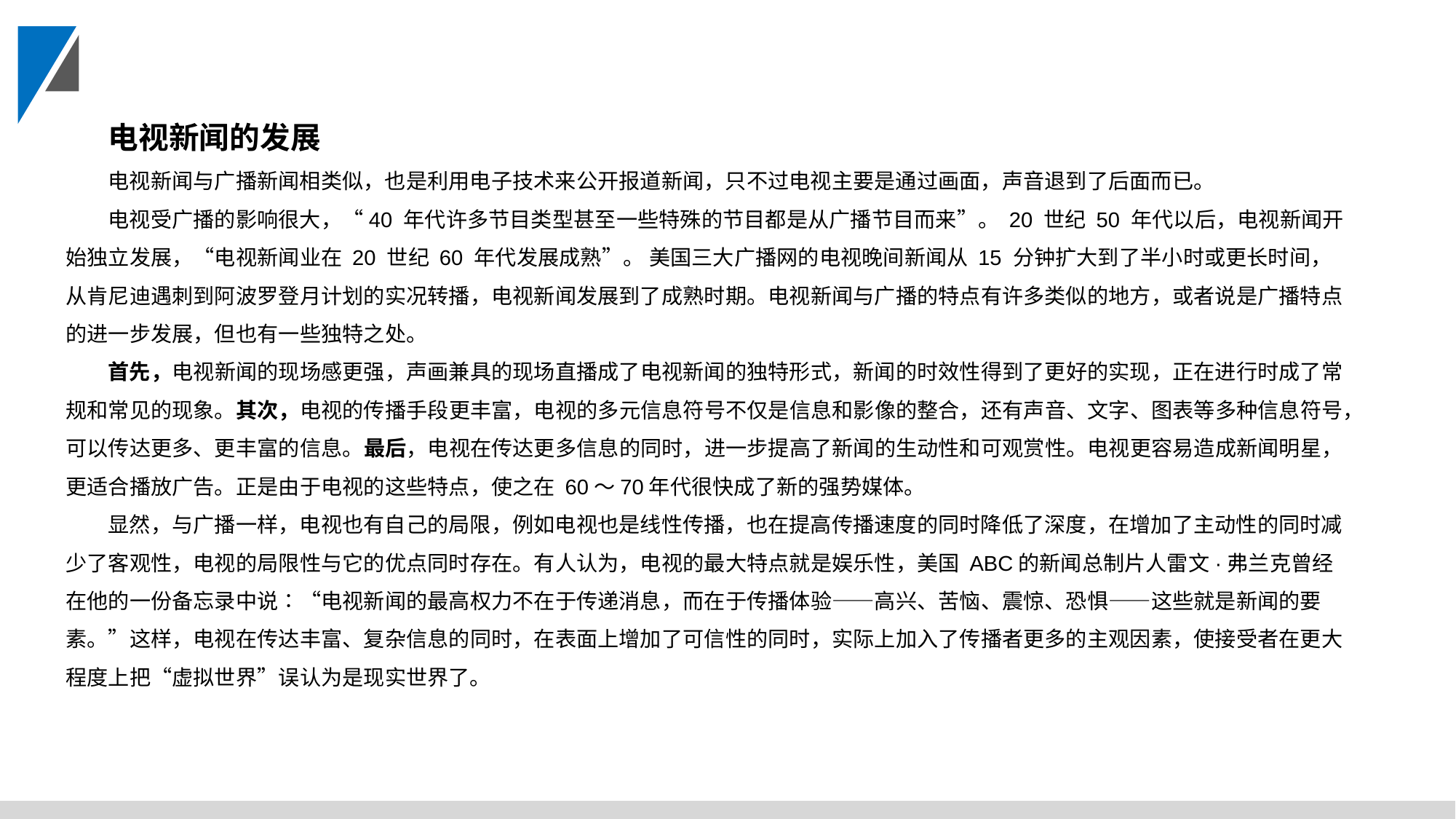

电视新闻的发展
电视新闻与广播新闻相类似，也是利用电子技术来公开报道新闻，只不过电视主要是通过画面，声音退到了后面而已。
电视受广播的影响很大，“40 年代许多节目类型甚至一些特殊的节目都是从广播节目而来”。 20 世纪 50 年代以后，电视新闻开始独立发展，“电视新闻业在 20 世纪 60 年代发展成熟”。 美国三大广播网的电视晚间新闻从 15 分钟扩大到了半小时或更长时间，从肯尼迪遇刺到阿波罗登月计划的实况转播，电视新闻发展到了成熟时期。电视新闻与广播的特点有许多类似的地方，或者说是广播特点的进一步发展，但也有一些独特之处。
首先，电视新闻的现场感更强，声画兼具的现场直播成了电视新闻的独特形式，新闻的时效性得到了更好的实现，正在进行时成了常规和常见的现象。其次，电视的传播手段更丰富，电视的多元信息符号不仅是信息和影像的整合，还有声音、文字、图表等多种信息符号，可以传达更多、更丰富的信息。最后，电视在传达更多信息的同时，进一步提高了新闻的生动性和可观赏性。电视更容易造成新闻明星，更适合播放广告。正是由于电视的这些特点，使之在 60～70年代很快成了新的强势媒体。
显然，与广播一样，电视也有自己的局限，例如电视也是线性传播，也在提高传播速度的同时降低了深度，在增加了主动性的同时减少了客观性，电视的局限性与它的优点同时存在。有人认为，电视的最大特点就是娱乐性，美国 ABC的新闻总制片人雷文·弗兰克曾经在他的一份备忘录中说∶“电视新闻的最高权力不在于传递消息，而在于传播体验——高兴、苦恼、震惊、恐惧——这些就是新闻的要素。”这样，电视在传达丰富、复杂信息的同时，在表面上增加了可信性的同时，实际上加入了传播者更多的主观因素，使接受者在更大程度上把“虚拟世界”误认为是现实世界了。